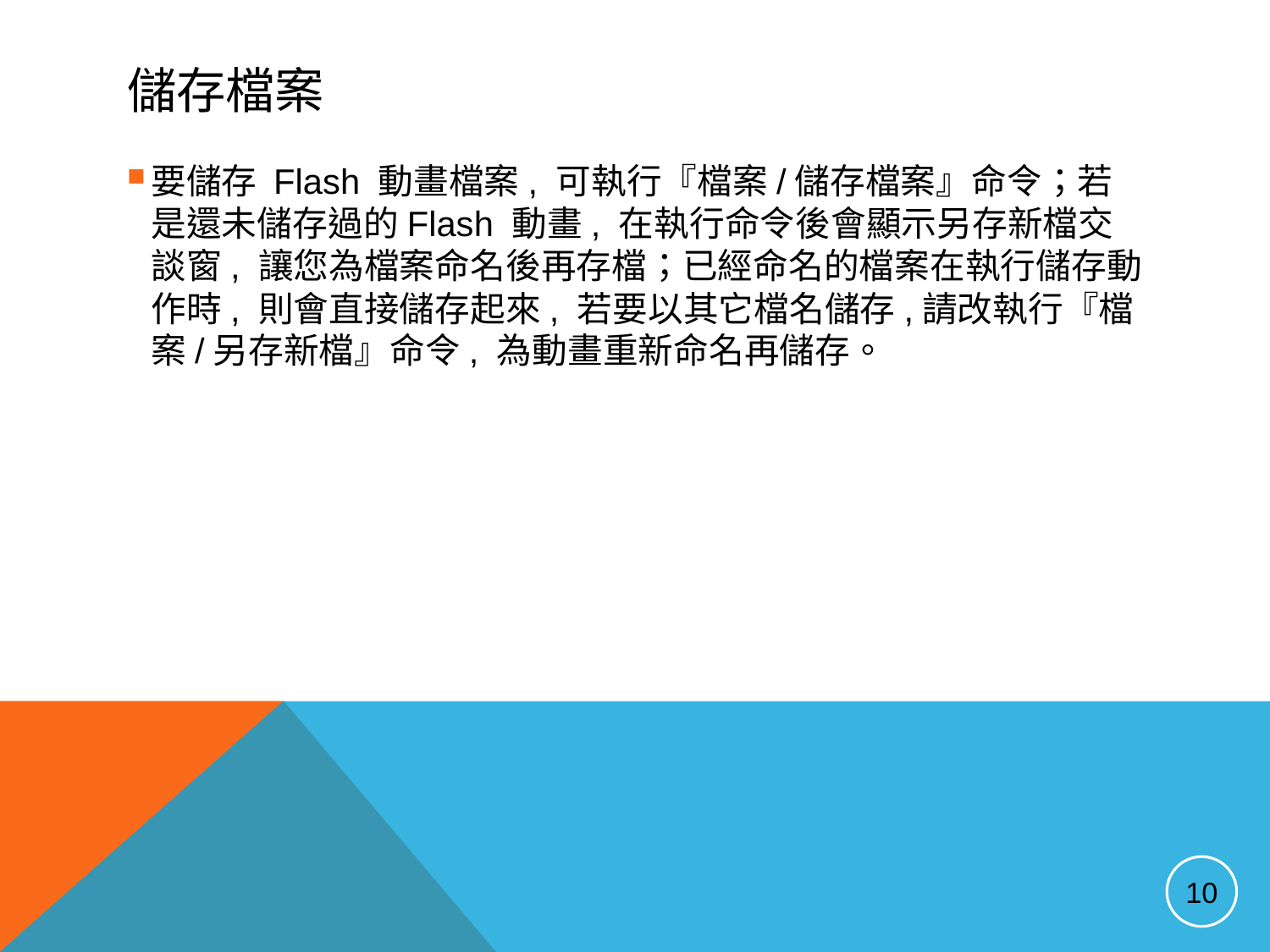

# 儲存檔案
要儲存 Flash 動畫檔案, 可執行『檔案/儲存檔案』命令；若是還未儲存過的Flash 動畫, 在執行命令後會顯示另存新檔交談窗, 讓您為檔案命名後再存檔；已經命名的檔案在執行儲存動作時, 則會直接儲存起來, 若要以其它檔名儲存,請改執行『檔案/另存新檔』命令, 為動畫重新命名再儲存。
10